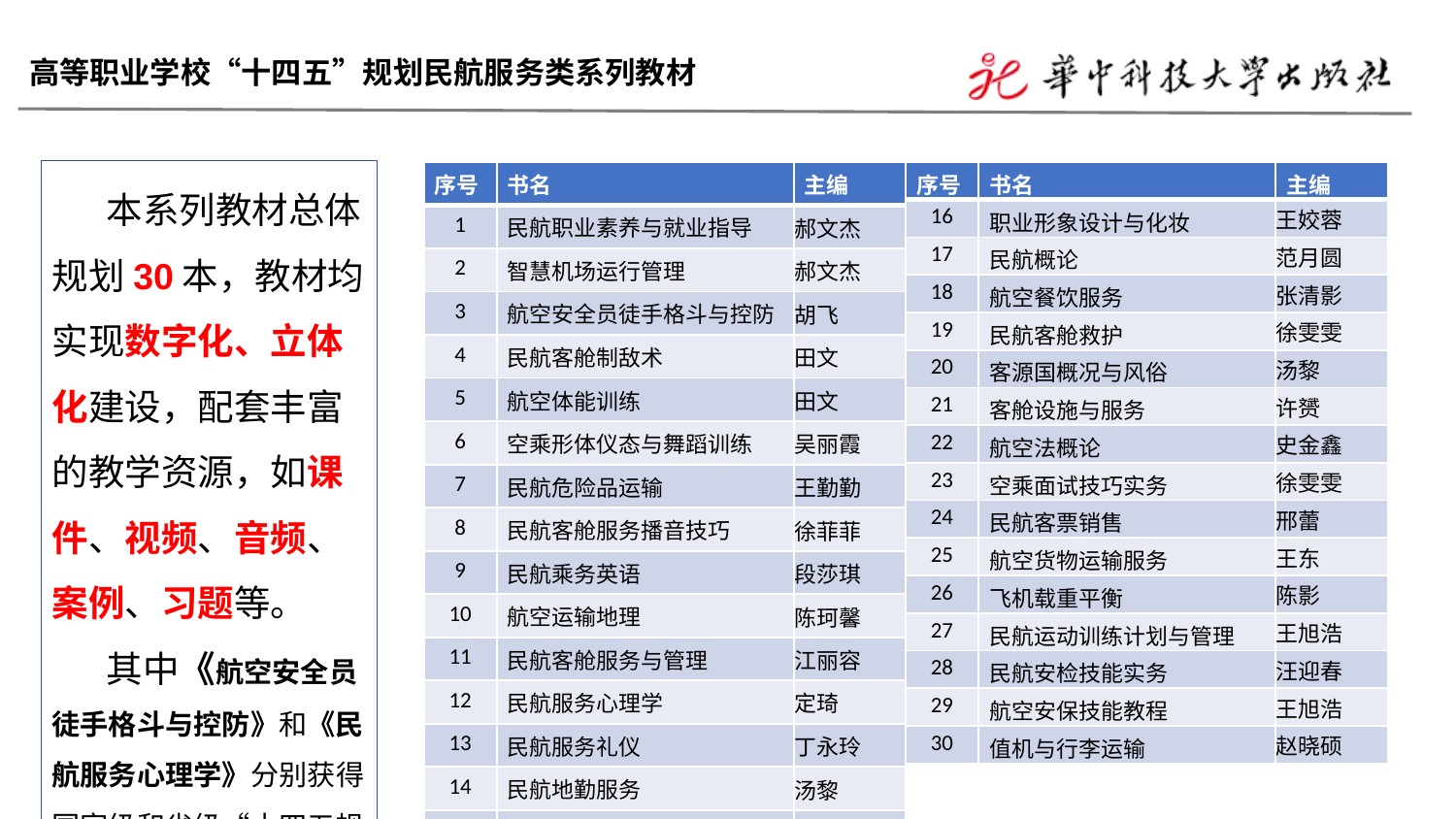

高等职业学校“十四五”规划民航服务类系列教材
本系列教材总体规划30本，教材均实现数字化、立体化建设，配套丰富的教学资源，如课件、视频、音频、案例、习题等。
其中《航空安全员徒手格斗与控防》和《民航服务心理学》分别获得国家级和省级“十四五规划教材”。（由于2021年其他教材尚未出版，因此十四五规划教材评选只申报了这两本）
| 序号 | 书名 | 主编 |
| --- | --- | --- |
| 1 | 民航职业素养与就业指导 | 郝文杰 |
| 2 | 智慧机场运行管理 | 郝文杰 |
| 3 | 航空安全员徒手格斗与控防 | 胡飞 |
| 4 | 民航客舱制敌术 | 田文 |
| 5 | 航空体能训练 | 田文 |
| 6 | 空乘形体仪态与舞蹈训练 | 吴丽霞 |
| 7 | 民航危险品运输 | 王勤勤 |
| 8 | 民航客舱服务播音技巧 | 徐菲菲 |
| 9 | 民航乘务英语 | 段莎琪 |
| 10 | 航空运输地理 | 陈珂馨 |
| 11 | 民航客舱服务与管理 | 江丽容 |
| 12 | 民航服务心理学 | 定琦 |
| 13 | 民航服务礼仪 | 丁永玲 |
| 14 | 民航地勤服务 | 汤黎 |
| 15 | 民航客舱安全与应急处置 | 江群 |
| 序号 | 书名 | 主编 |
| --- | --- | --- |
| 16 | 职业形象设计与化妆 | 王姣蓉 |
| 17 | 民航概论 | 范月圆 |
| 18 | 航空餐饮服务 | 张清影 |
| 19 | 民航客舱救护 | 徐雯雯 |
| 20 | 客源国概况与风俗 | 汤黎 |
| 21 | 客舱设施与服务 | 许赟 |
| 22 | 航空法概论 | 史金鑫 |
| 23 | 空乘面试技巧实务 | 徐雯雯 |
| 24 | 民航客票销售 | 邢蕾 |
| 25 | 航空货物运输服务 | 王东 |
| 26 | 飞机载重平衡 | 陈影 |
| 27 | 民航运动训练计划与管理 | 王旭浩 |
| 28 | 民航安检技能实务 | 汪迎春 |
| 29 | 航空安保技能教程 | 王旭浩 |
| 30 | 值机与行李运输 | 赵晓硕 |